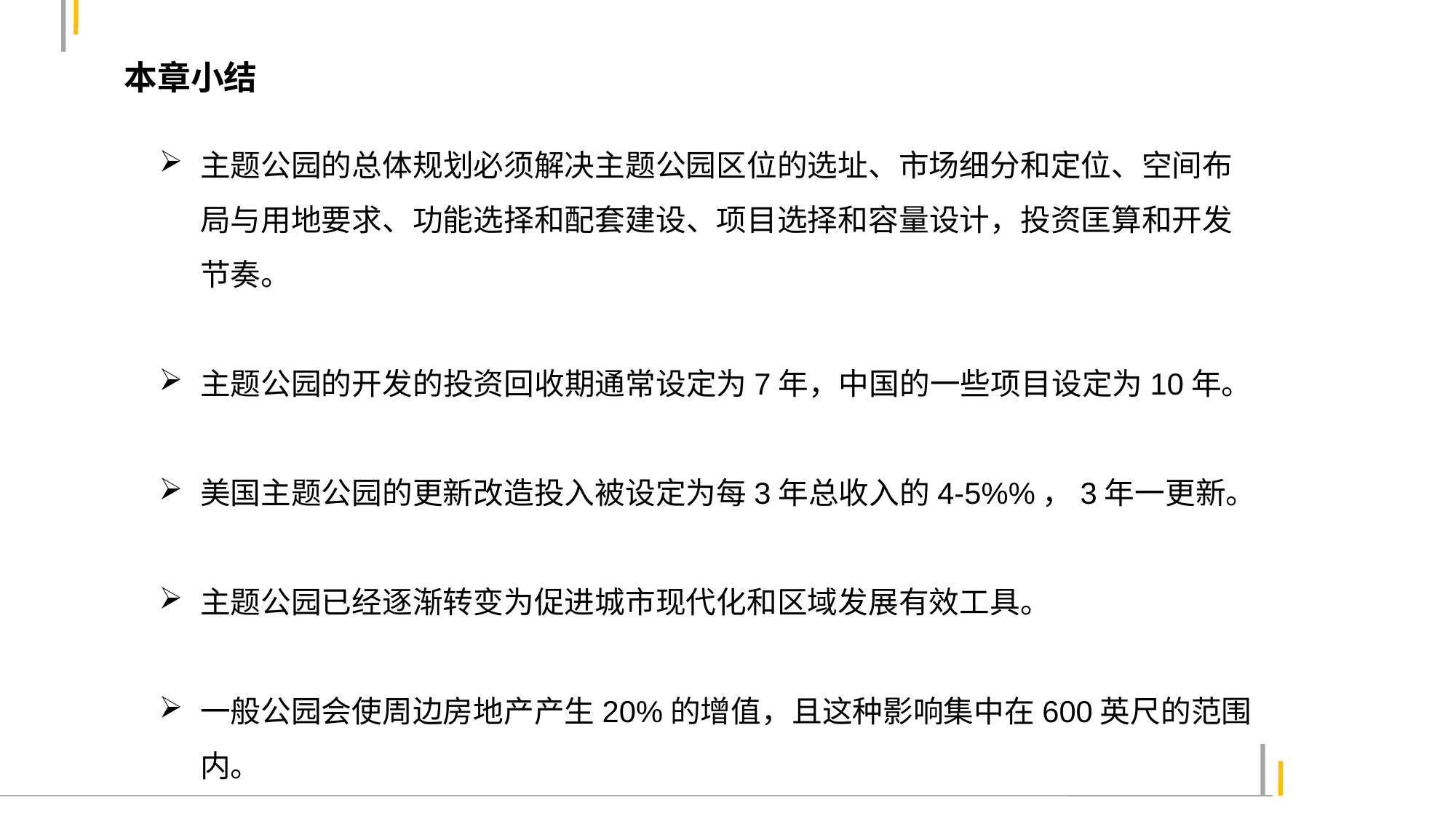

本章小结
主题公园的总体规划必须解决主题公园区位的选址、市场细分和定位、空间布局与用地要求、功能选择和配套建设、项目选择和容量设计，投资匡算和开发节奏。

主题公园的开发的投资回收期通常设定为7年，中国的一些项目设定为10年。

美国主题公园的更新改造投入被设定为每3年总收入的4-5%%，3年一更新。

主题公园已经逐渐转变为促进城市现代化和区域发展有效工具。

一般公园会使周边房地产产生20%的增值，且这种影响集中在600英尺的范围内。